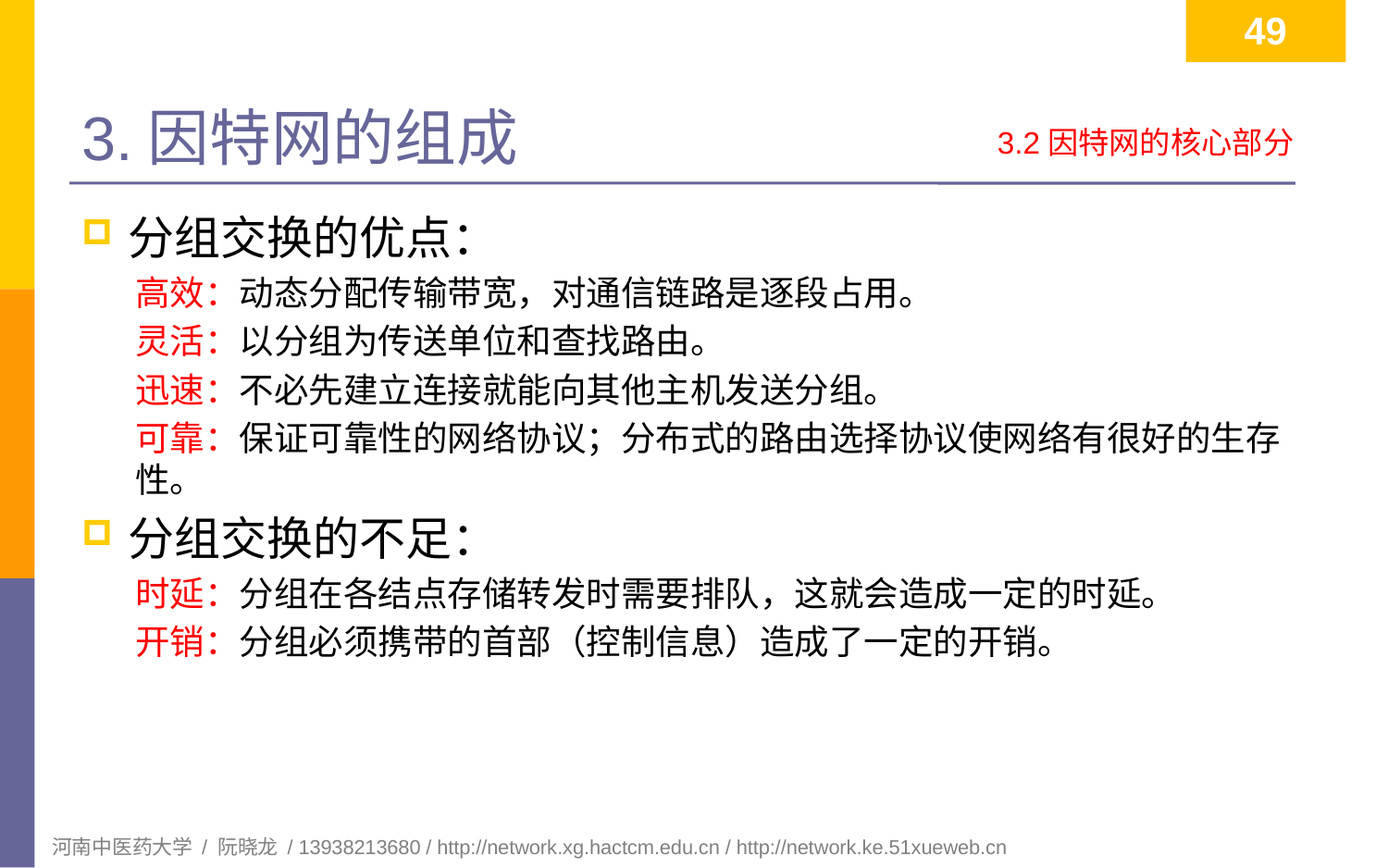

49
# 3.因特网的组成
3.2因特网的核心部分
分组交换的优点：
高效：动态分配传输带宽，对通信链路是逐段占用。
灵活：以分组为传送单位和查找路由。
迅速：不必先建立连接就能向其他主机发送分组。
可靠：保证可靠性的网络协议；分布式的路由选择协议使网络有很好的生存性。
分组交换的不足：
时延：分组在各结点存储转发时需要排队，这就会造成一定的时延。
开销：分组必须携带的首部（控制信息）造成了一定的开销。